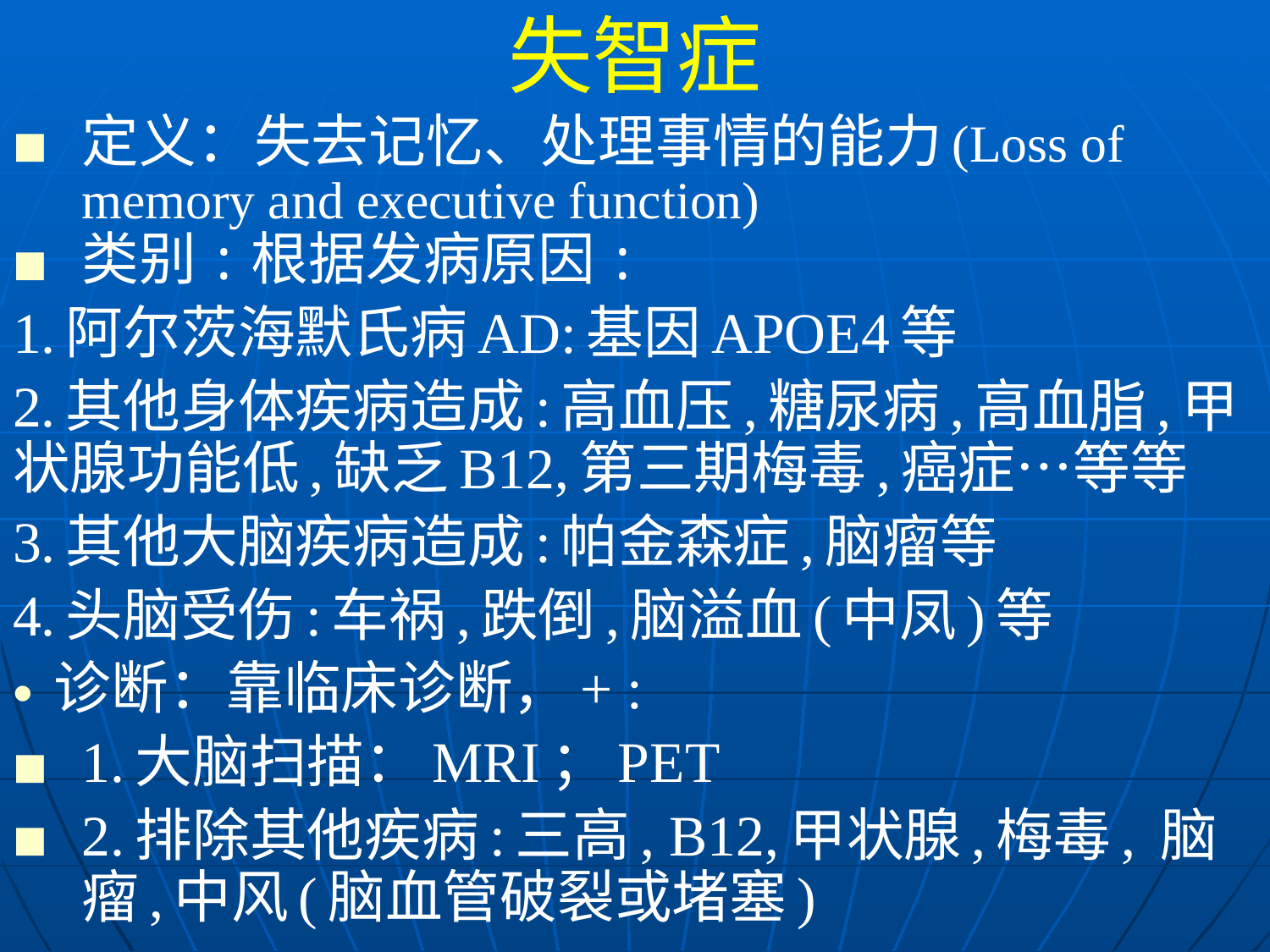

失智症
定义：失去记忆、处理事情的能力(Loss of memory and executive function)
类别:根据发病原因:
1.阿尔茨海默氏病AD:基因APOE4等
2.其他身体疾病造成:高血压,糖尿病,高血脂,甲状腺功能低,缺乏B12,第三期梅毒,癌症…等等
3.其他大脑疾病造成:帕金森症,脑瘤等
4.头脑受伤:车祸,跌倒,脑溢血(中凤)等
诊断：靠临床诊断，+ :
1.大脑扫描：MRI；PET
2.排除其他疾病:三高, B12,甲状腺,梅毒, 脑瘤,中风(脑血管破裂或堵塞)